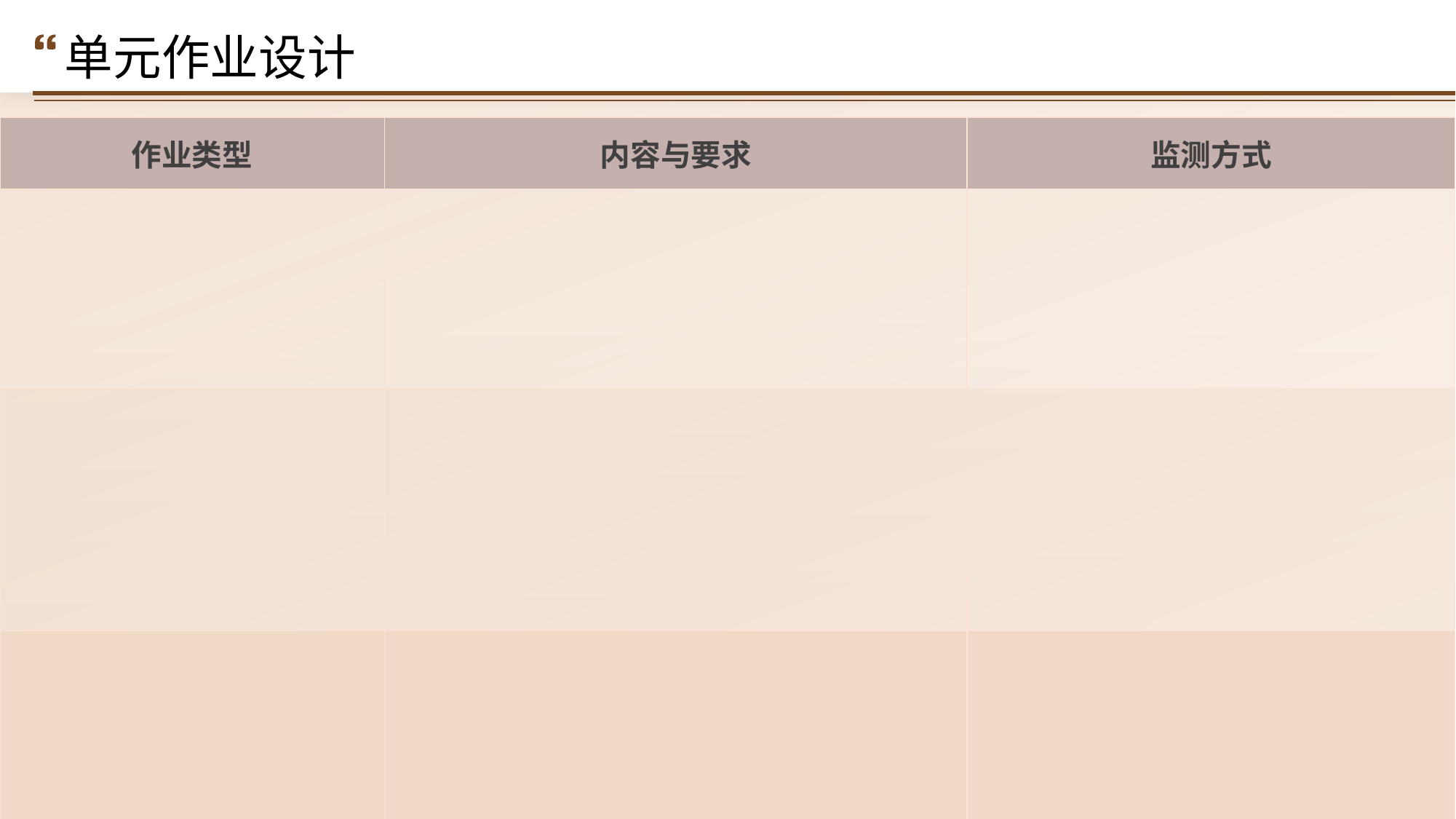

单元作业设计

| 作业类型 | 内容与要求 | 监测方式 |
| --- | --- | --- |
|  |  |  |
|  |  |  |
|  |  |  |